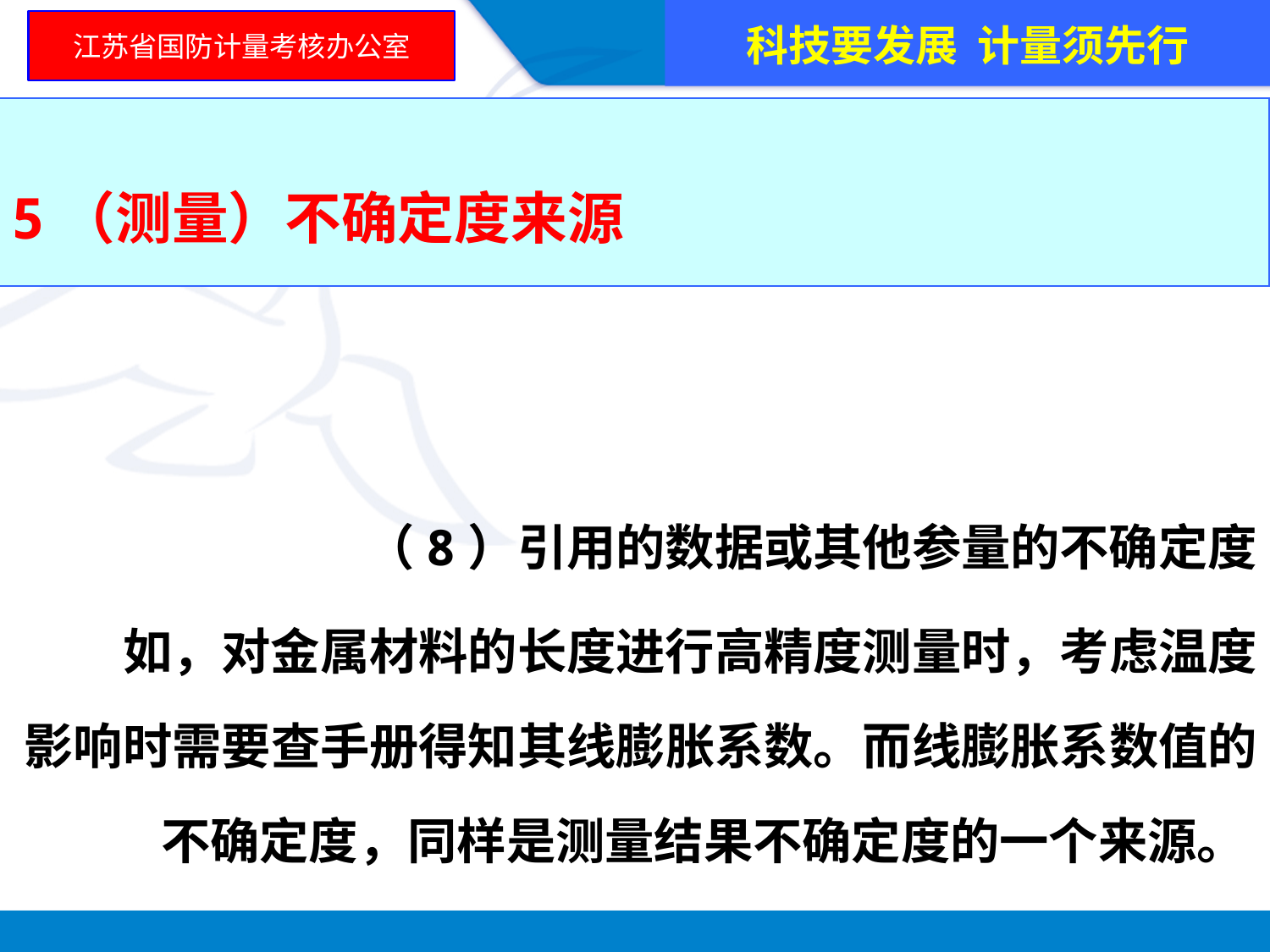

科技要发展  计量须先行
江苏省国防计量考核办公室
5（测量）不确定度来源

 （8）引用的数据或其他参量的不确定度
  如，对金属材料的长度进行高精度测量时，考虑温度影响时需要查手册得知其线膨胀系数。而线膨胀系数值的不确定度，同样是测量结果不确定度的一个来源。